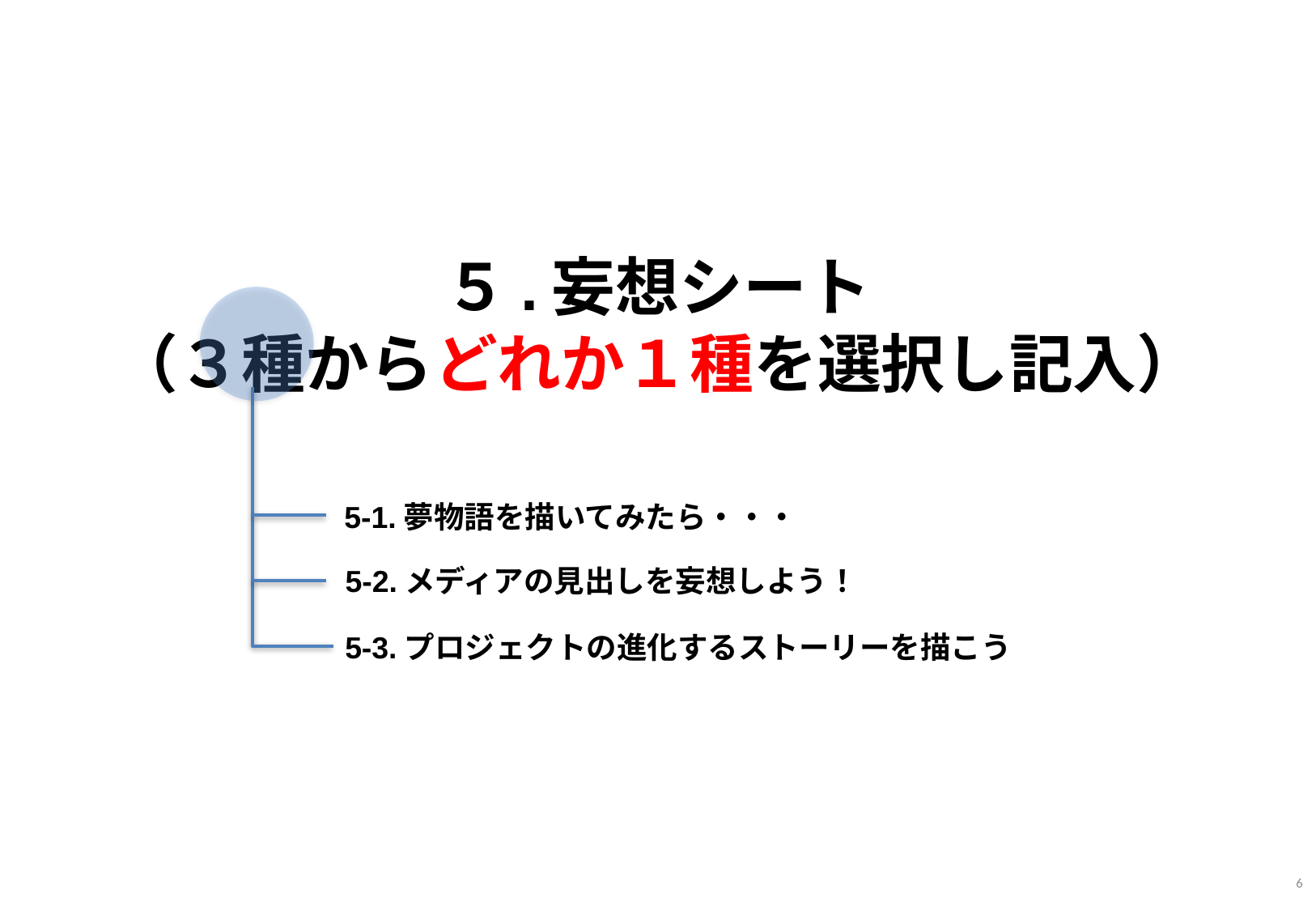

５.妄想シート
（３種からどれか１種を選択し記入）

5-1.夢物語を描いてみたら・・・
5-2.メディアの見出しを妄想しよう！
5-3.プロジェクトの進化するストーリーを描こう
6